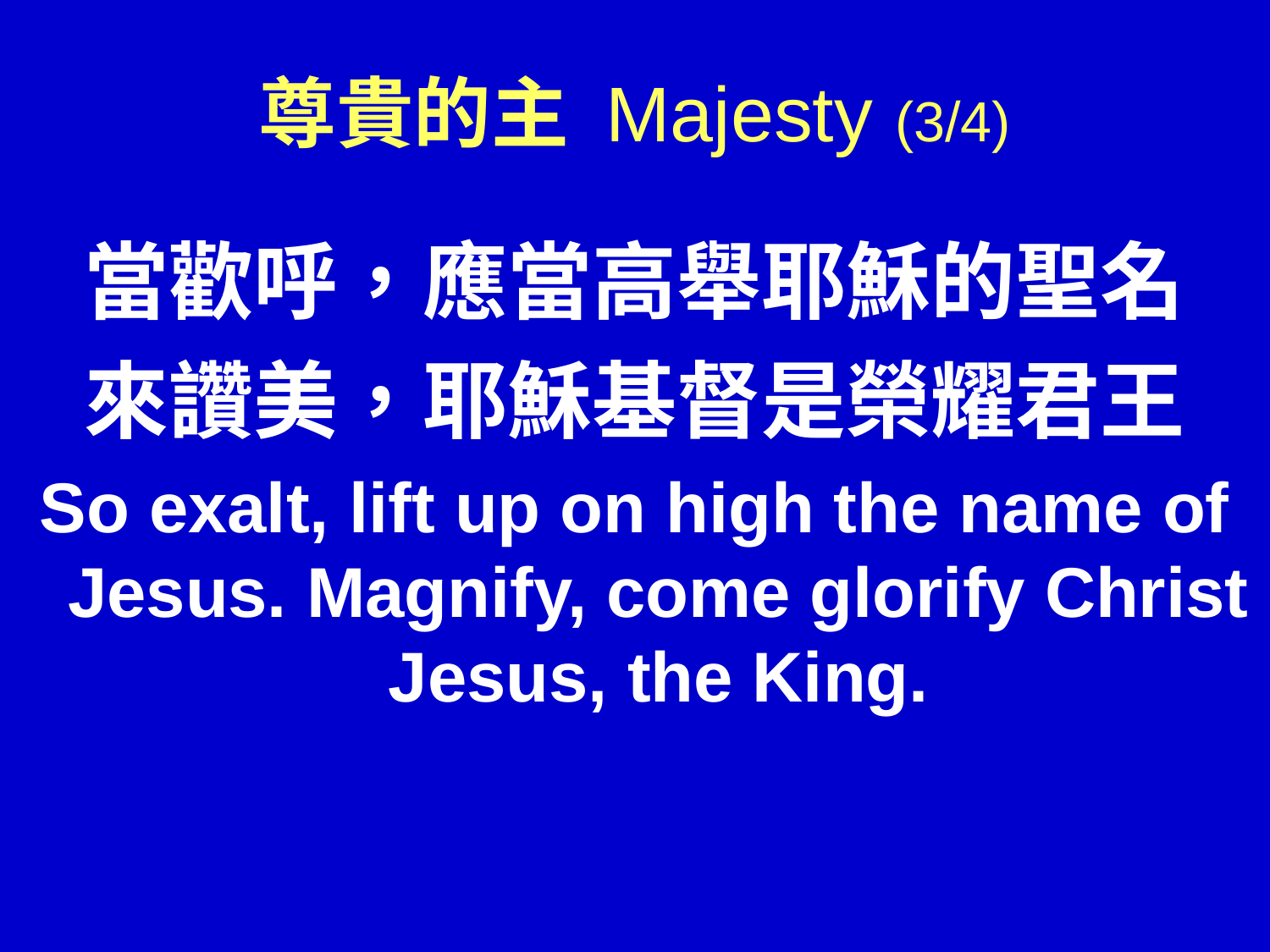

# 尊貴的主 Majesty (3/4)
當歡呼，應當高舉耶穌的聖名
來讚美，耶穌基督是榮耀君王
So exalt, lift up on high the name of Jesus. Magnify, come glorify Christ Jesus, the King.